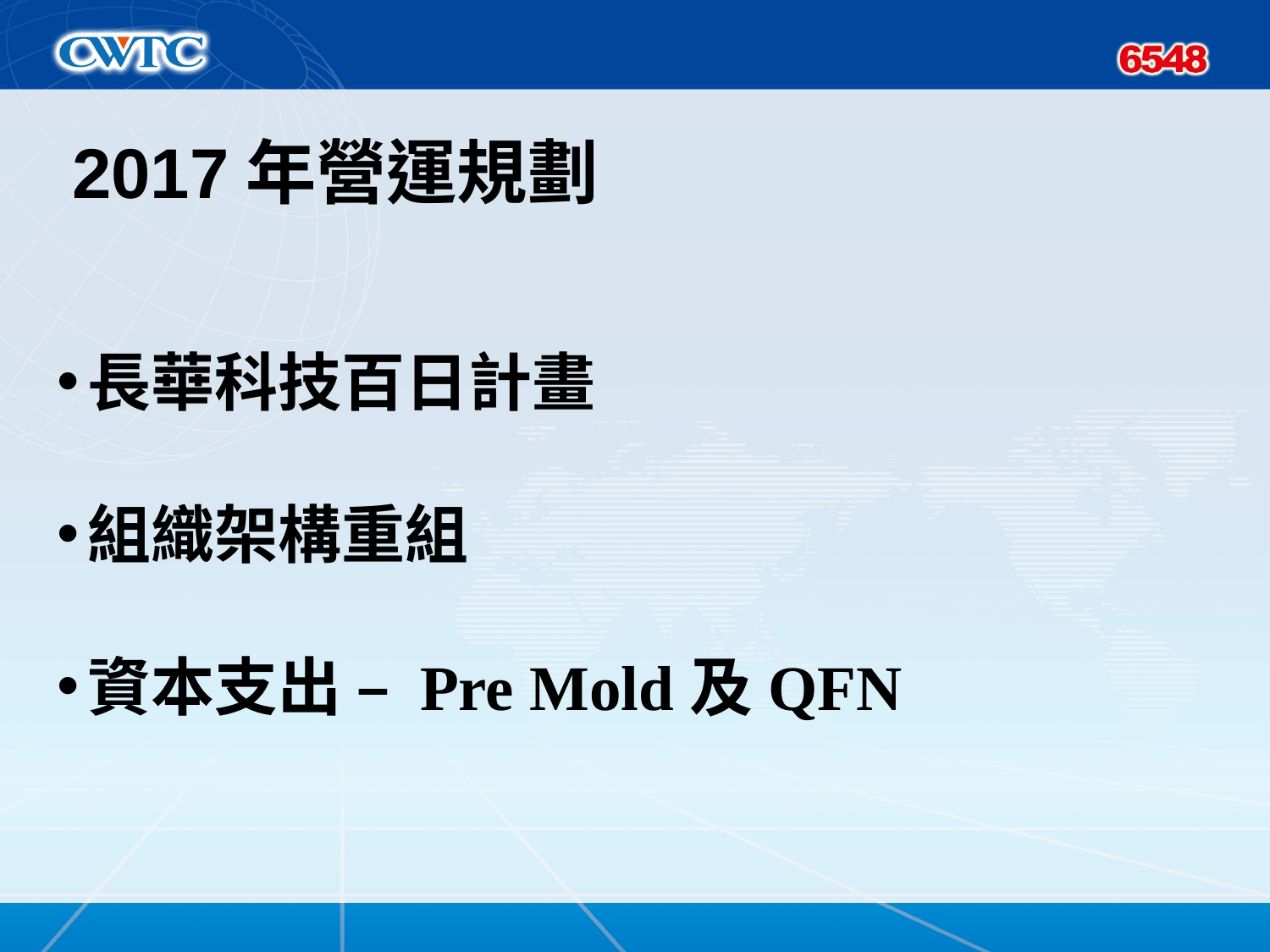

# 2017年營運規劃
長華科技百日計畫

組織架構重組

資本支出 – Pre Mold及QFN